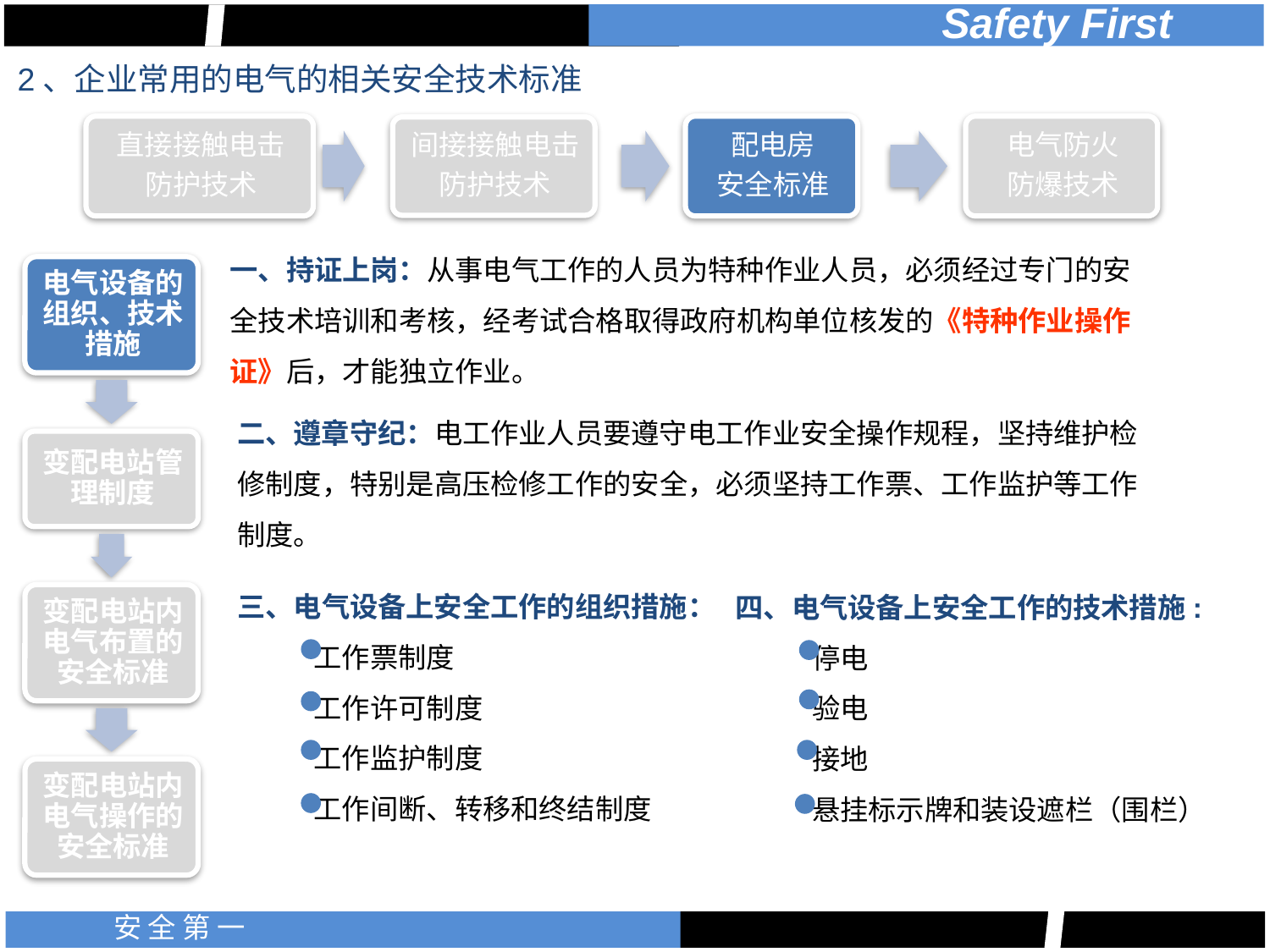

2、企业常用的电气的相关安全技术标准
直接接触电击
防护技术

间接接触电击
防护技术

配电房
安全标准

电气防火
防爆技术
一、持证上岗：从事电气工作的人员为特种作业人员，必须经过专门的安全技术培训和考核，经考试合格取得政府机构单位核发的《特种作业操作证》后，才能独立作业。
电气设备的组织、技术措施

变配电站管理制度

变配电站内电气布置的安全标准

变配电站内电气操作的安全标准
二、遵章守纪：电工作业人员要遵守电工作业安全操作规程，坚持维护检修制度，特别是高压检修工作的安全，必须坚持工作票、工作监护等工作制度。
三、电气设备上安全工作的组织措施：
           工作票制度
           工作许可制度
           工作监护制度
           工作间断、转移和终结制度
四、电气设备上安全工作的技术措施:
           停电
           验电
           接地
           悬挂标示牌和装设遮栏（围栏）